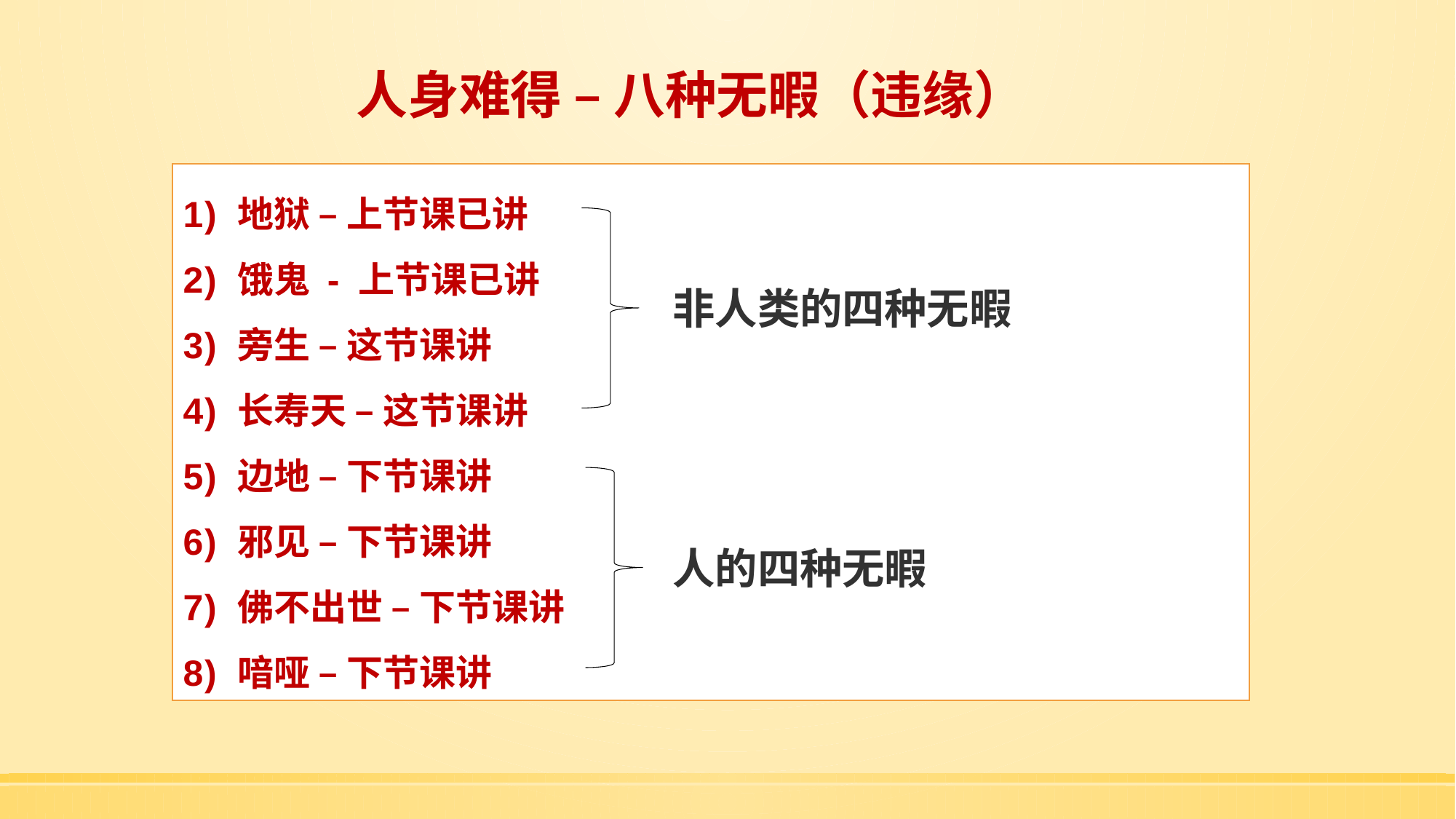

# 人身难得 – 八种无暇（违缘）

地狱 – 上节课已讲
饿鬼 - 上节课已讲
旁生 – 这节课讲
长寿天 – 这节课讲
边地 – 下节课讲
邪见 – 下节课讲
佛不出世 – 下节课讲
喑哑 – 下节课讲

非人类的四种无暇

人的四种无暇